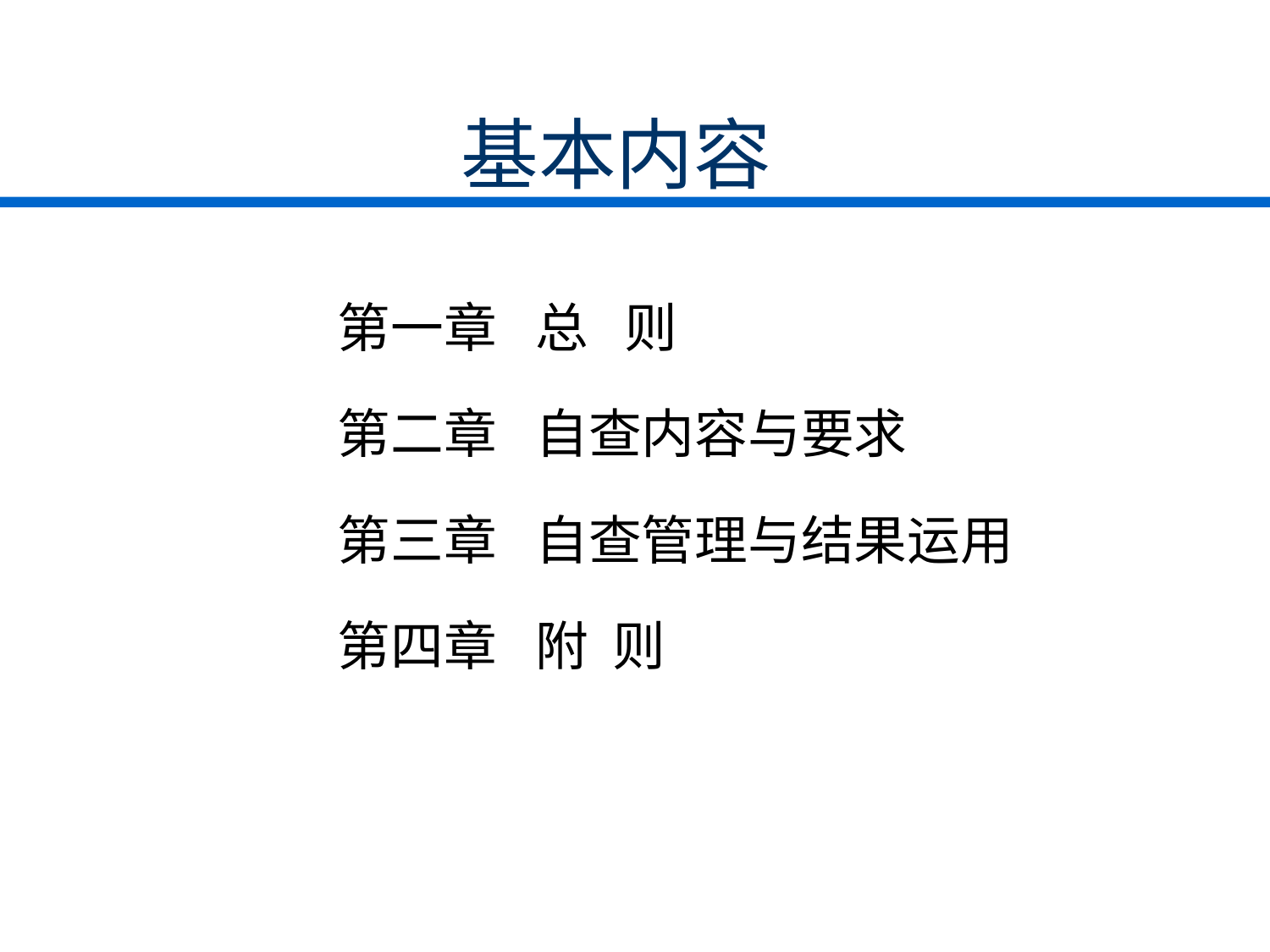

# 基本内容

第一章  总   则
第二章  自查内容与要求
第三章  自查管理与结果运用
第四章  附  则